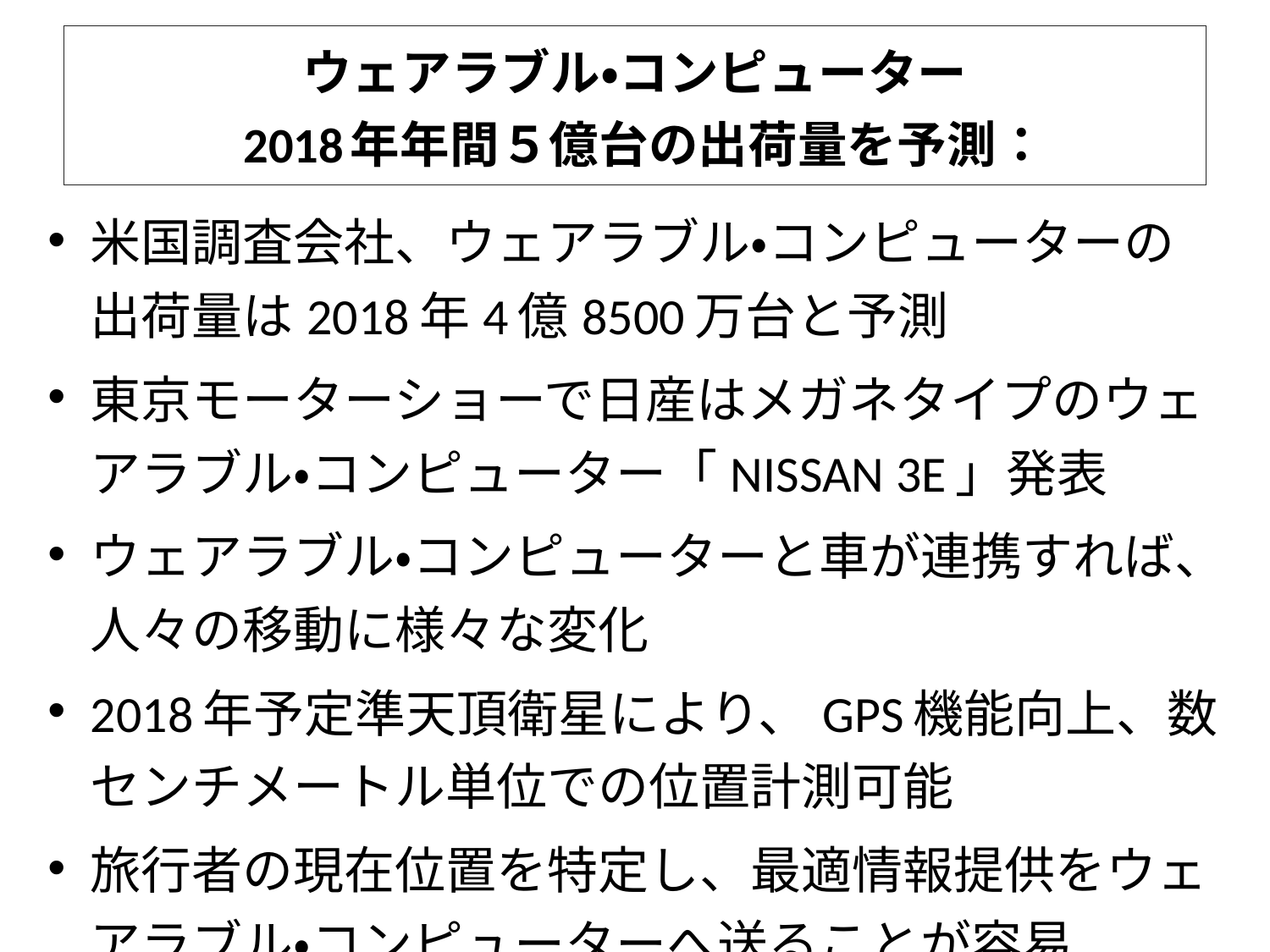

# ウェアラブル・コンピューター 2018年年間５億台の出荷量を予測：
米国調査会社、ウェアラブル・コンピューターの出荷量は2018年4億8500万台と予測
東京モーターショーで日産はメガネタイプのウェアラブル・コンピューター「NISSAN 3E」発表
ウェアラブル・コンピューターと車が連携すれば、人々の移動に様々な変化
2018年予定準天頂衛星により、GPS機能向上、数センチメートル単位での位置計測可能
旅行者の現在位置を特定し、最適情報提供をウェアラブル・コンピューターへ送ることが容易